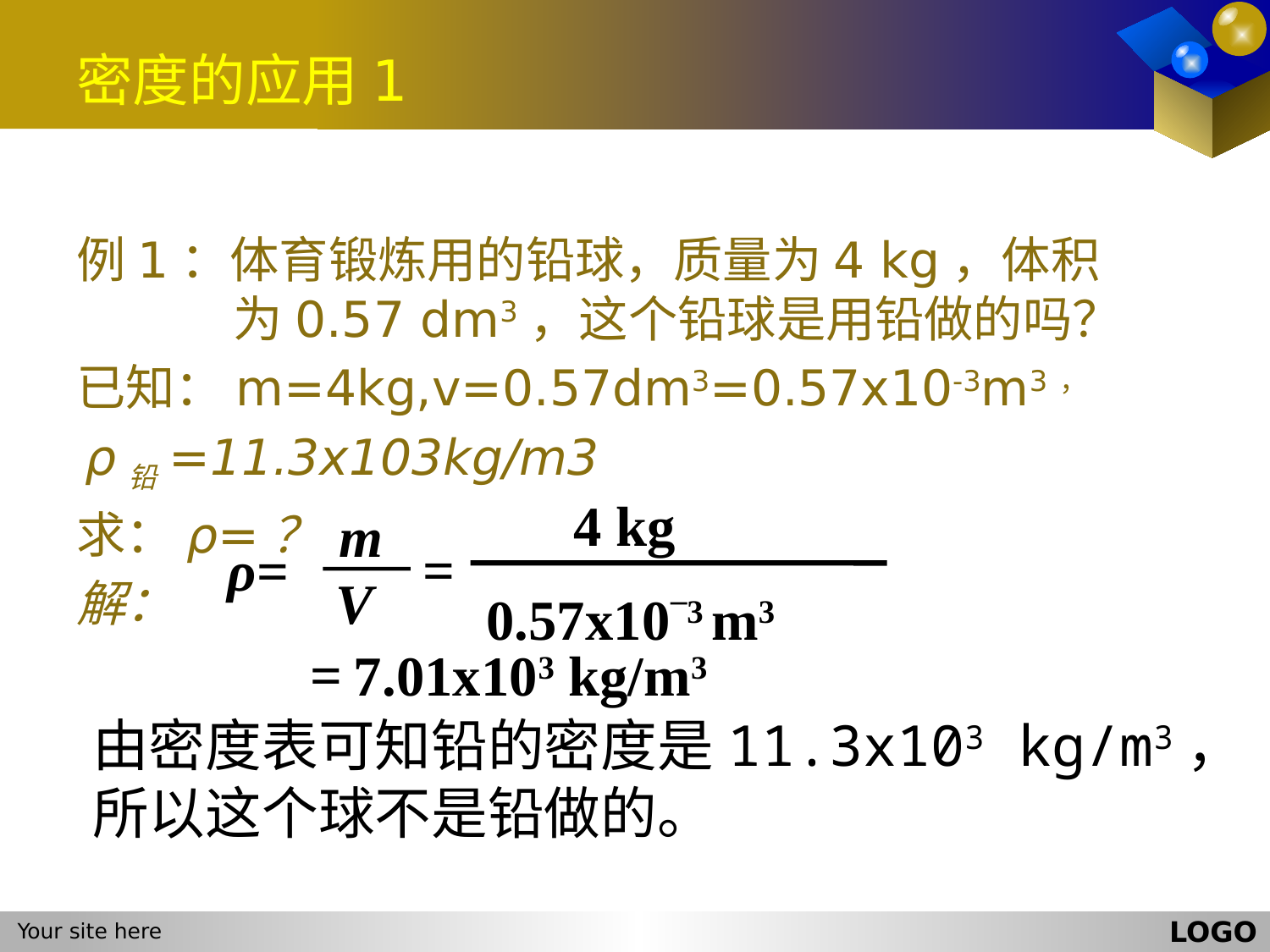

# 密度的应用1
例1：体育锻炼用的铅球，质量为4 kg，体积                   为0.57 dm3，这个铅球是用铅做的吗？
已知：m=4kg,v=0.57dm3=0.57x10-3m3，
 ρ铅=11.3x103kg/m3
求：ρ=？
解：
4 kg
m
=
ρ=
0.57x10_3 m3
V

=
7.01x103 kg/m3
由密度表可知铅的密度是11.3x103 kg/m3，
所以这个球不是铅做的。
LOGO
Your site here